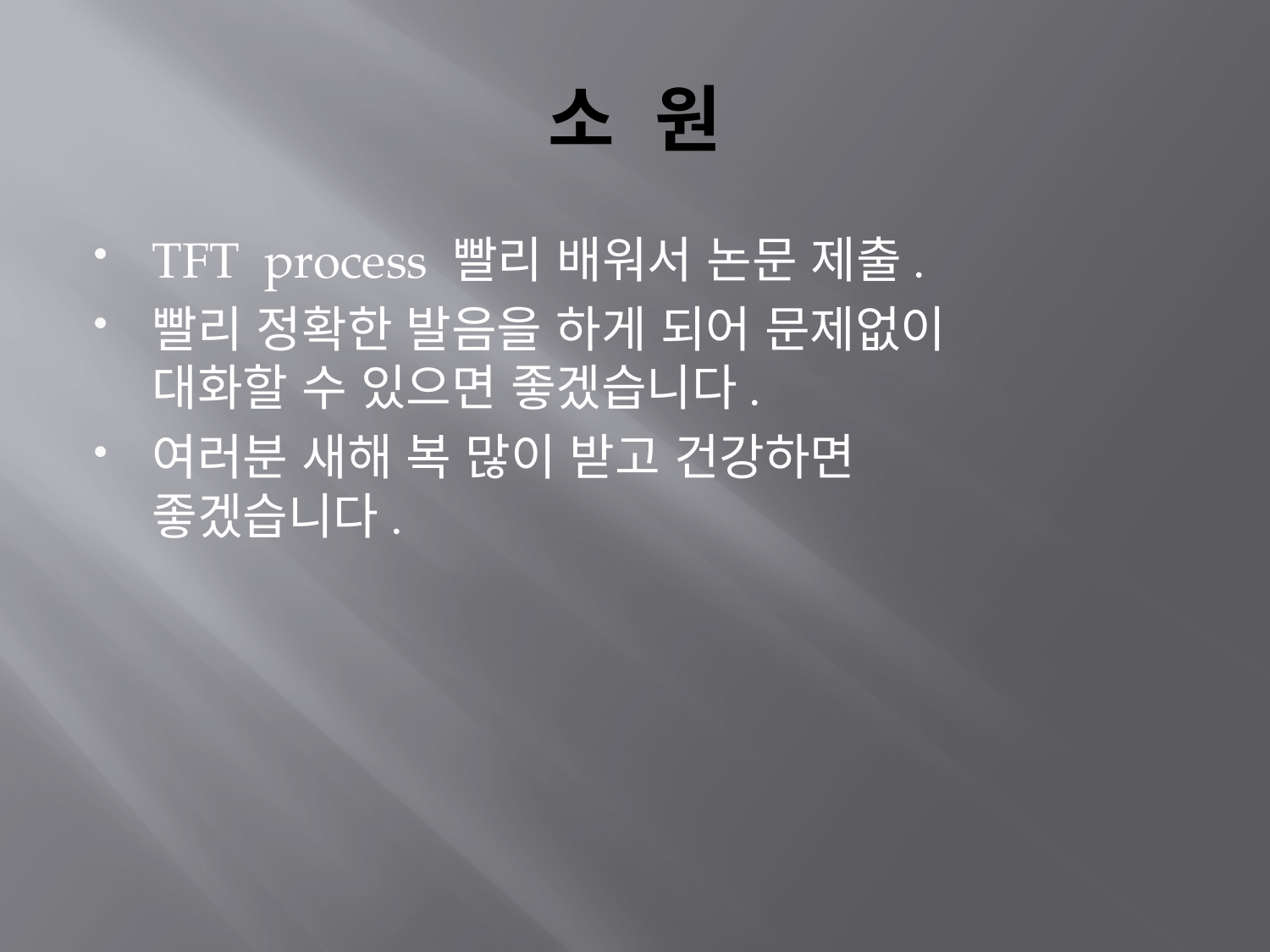

# 소  원
TFT  process 빨리 배워서 논문 제출.
빨리 정확한 발음을 하게 되어 문제없이 대화할 수 있으면 좋겠습니다.
여러분 새해 복 많이 받고 건강하면       좋겠습니다.